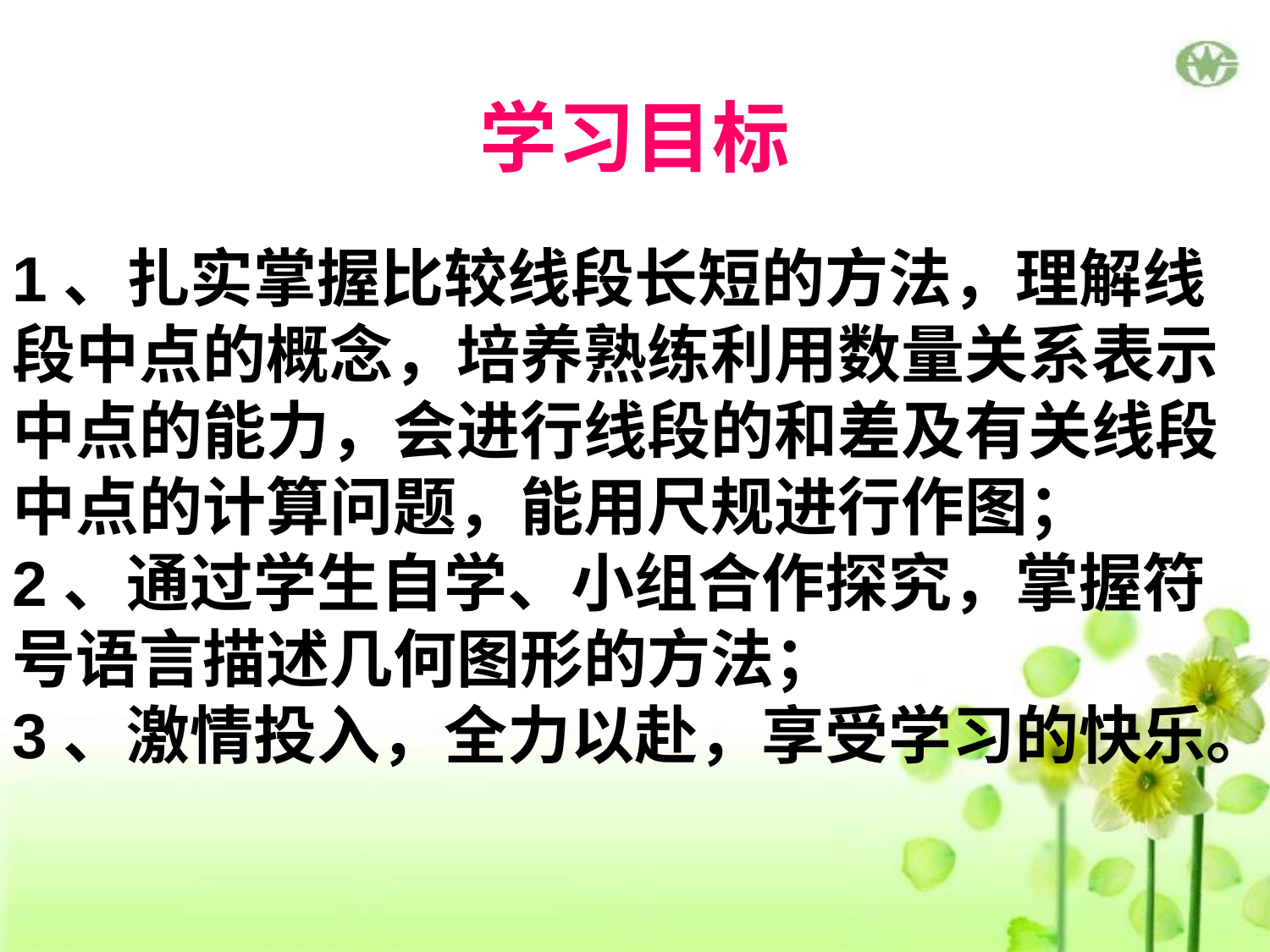

# 学习目标
1、扎实掌握比较线段长短的方法，理解线段中点的概念，培养熟练利用数量关系表示中点的能力，会进行线段的和差及有关线段中点的计算问题，能用尺规进行作图；
2、通过学生自学、小组合作探究，掌握符号语言描述几何图形的方法；
3、激情投入，全力以赴，享受学习的快乐。